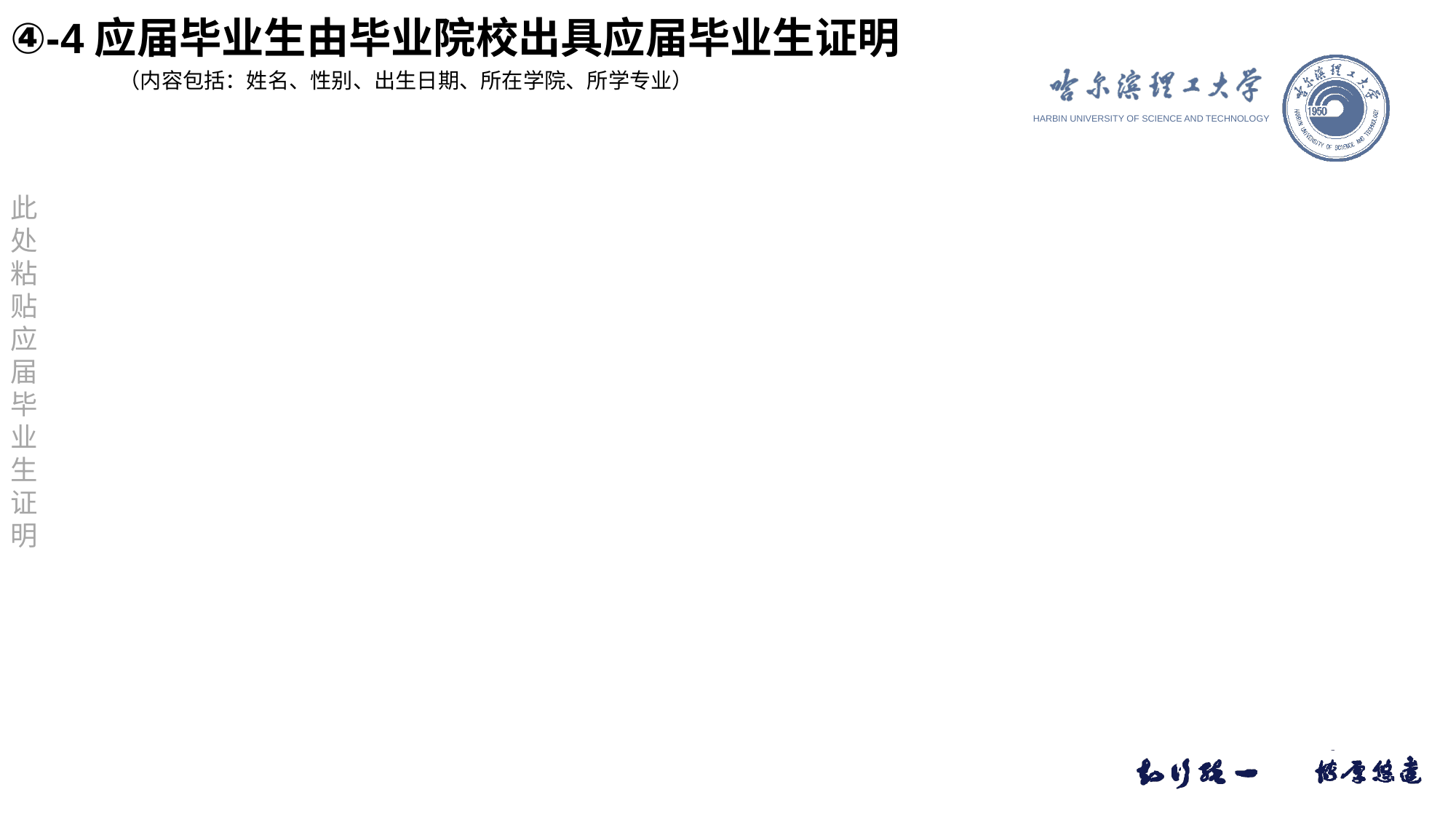

④-4应届毕业生由毕业院校出具应届毕业生证明
               （内容包括：姓名、性别、出生日期、所在学院、所学专业）
此
处
粘
贴应届毕业生证明